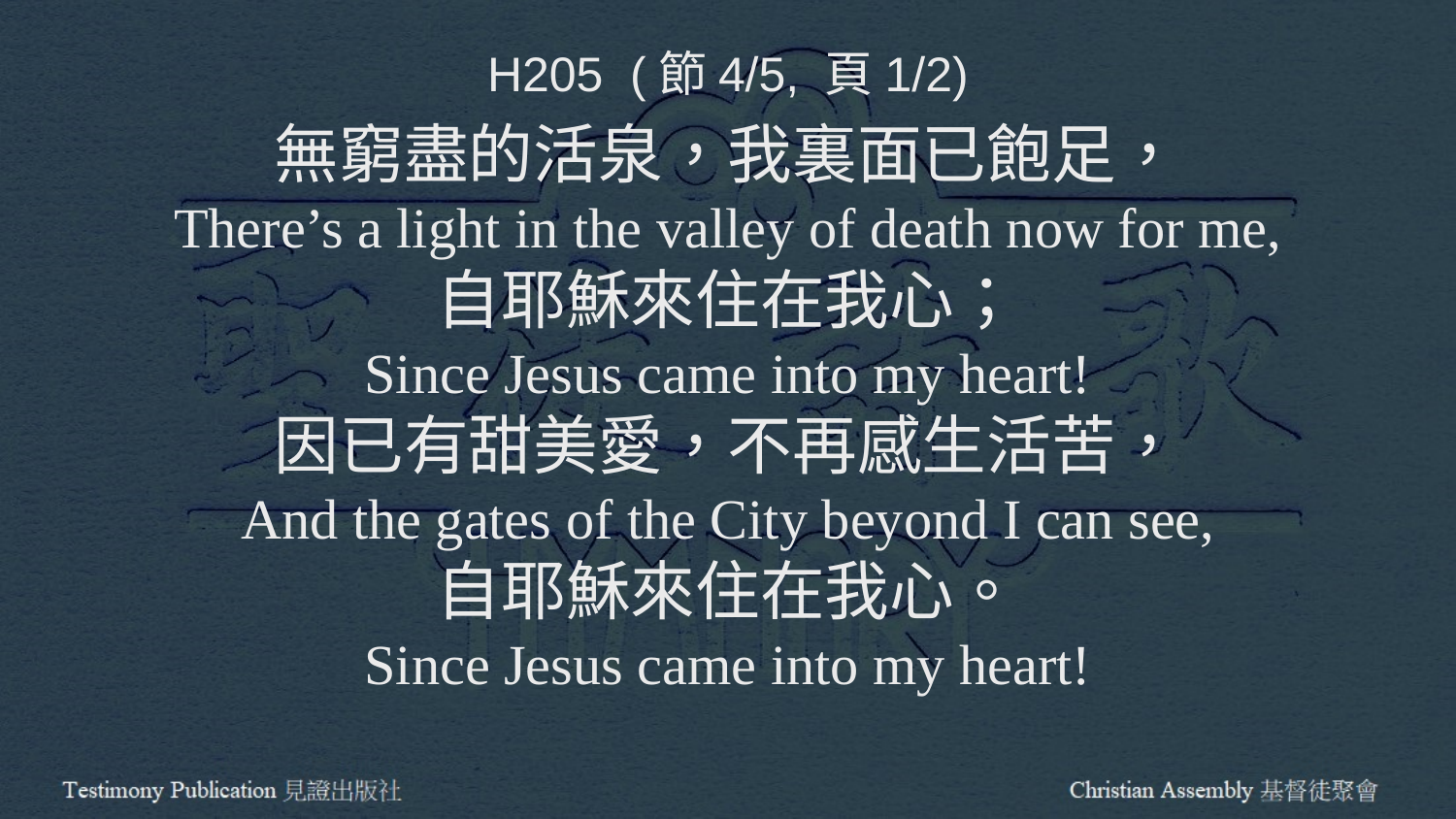

H205  (節4/5, 頁1/2)
無窮盡的活泉，我裏面已飽足，
There’s a light in the valley of death now for me,
自耶穌來住在我心；
Since Jesus came into my heart!
因已有甜美愛，不再感生活苦，
And the gates of the City beyond I can see,
自耶穌來住在我心。
Since Jesus came into my heart!